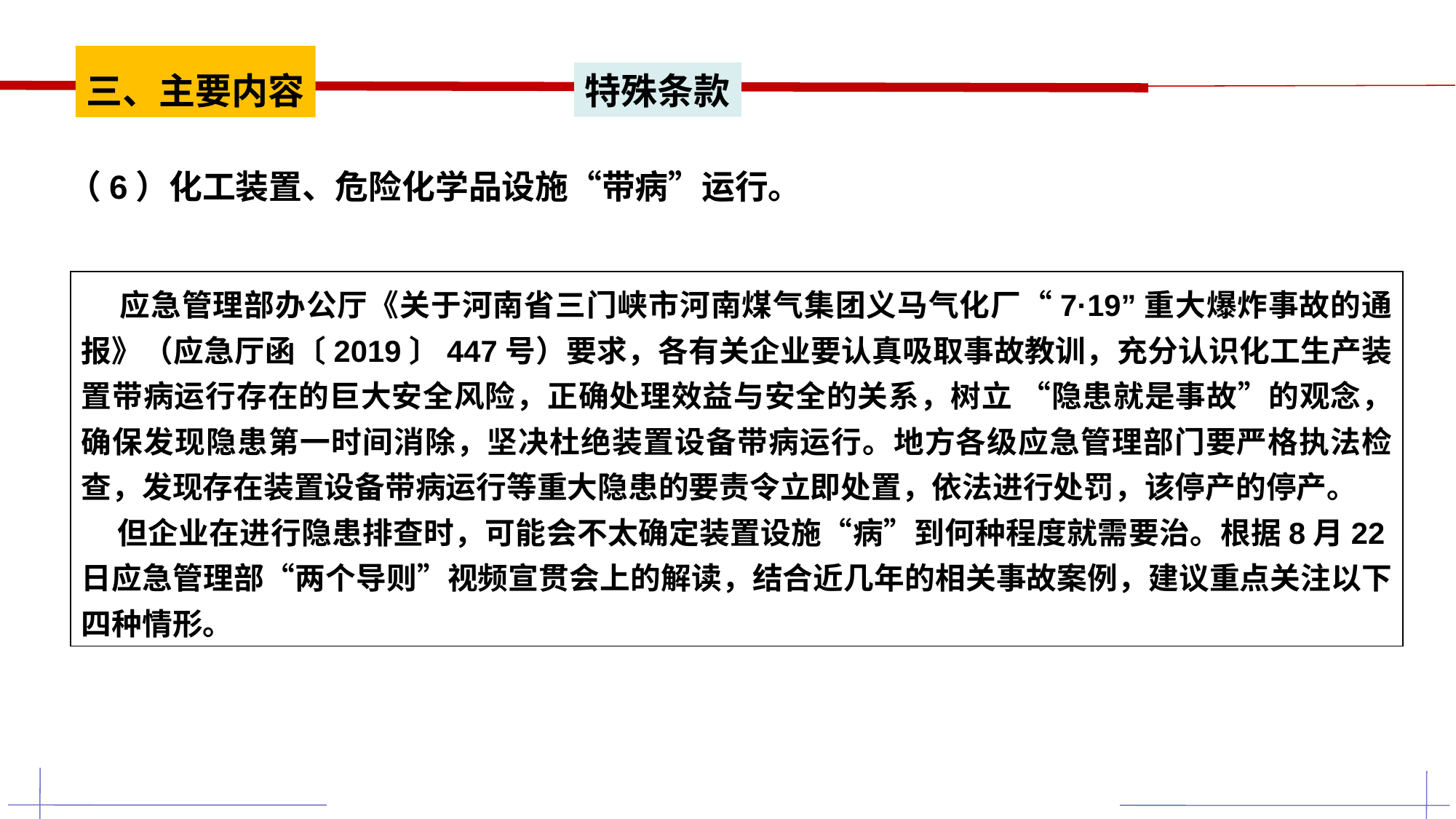

三、主要内容
特殊条款
（6）化工装置、危险化学品设施“带病”运行。
    应急管理部办公厅《关于河南省三门峡市河南煤气集团义马气化厂“7·19”重大爆炸事故的通报》（应急厅函〔2019〕447号）要求，各有关企业要认真吸取事故教训，充分认识化工生产装置带病运行存在的巨大安全风险，正确处理效益与安全的关系，树立 “隐患就是事故”的观念，确保发现隐患第一时间消除，坚决杜绝装置设备带病运行。地方各级应急管理部门要严格执法检查，发现存在装置设备带病运行等重大隐患的要责令立即处置，依法进行处罚，该停产的停产。
    但企业在进行隐患排查时，可能会不太确定装置设施“病”到何种程度就需要治。根据8月22日应急管理部“两个导则”视频宣贯会上的解读，结合近几年的相关事故案例，建议重点关注以下四种情形。
30